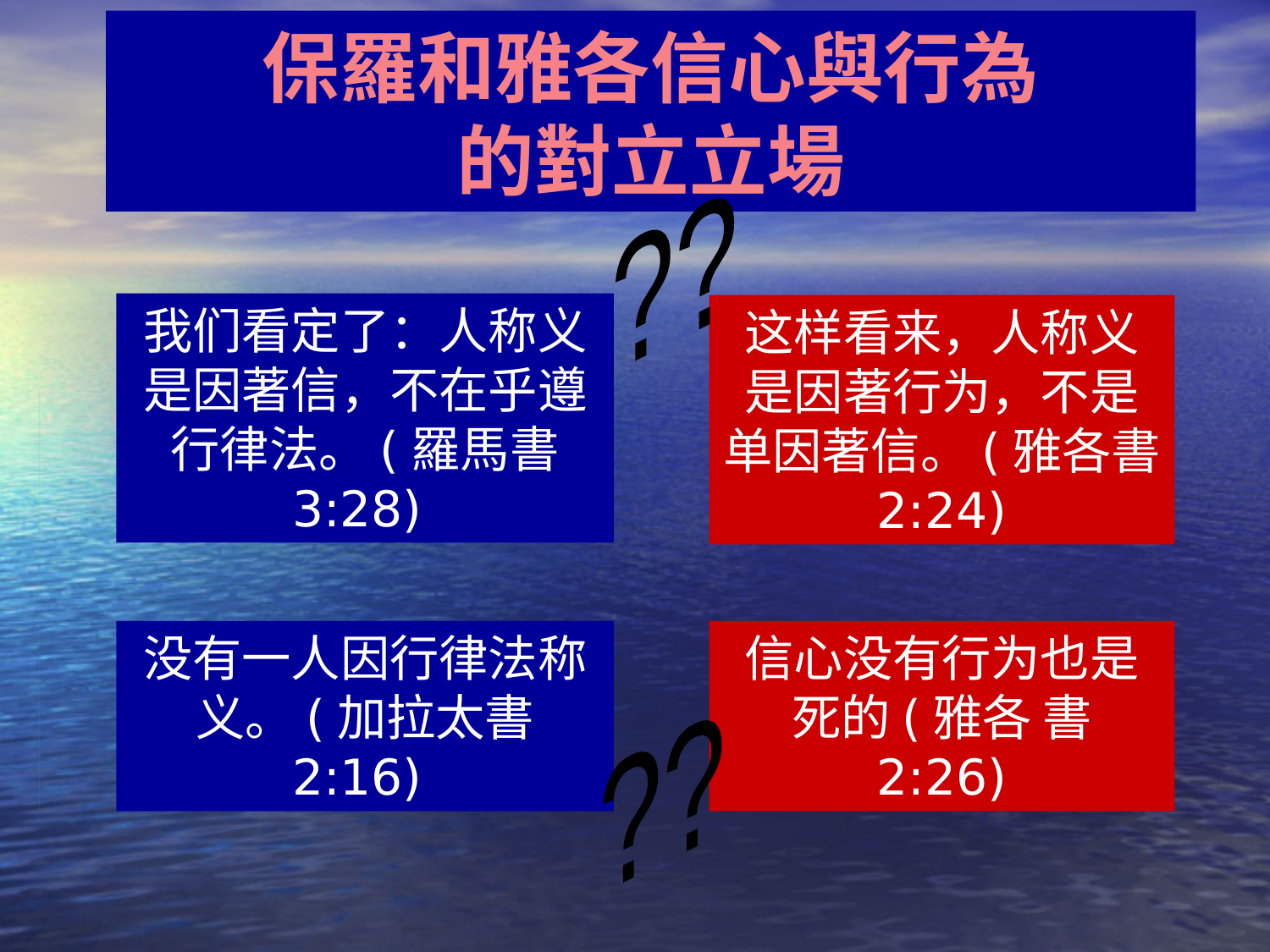

# 保羅和雅各信心與行為 的對立立場
??

我们看定了：人称义是因著信，不在乎遵行律法。(羅馬書 3:28)
这样看来，人称义是因著行为，不是单因著信。(雅各書 2:24)
没有一人因行律法称义。(加拉太書 2:16)
信心没有行为也是死的(雅各 書 2:26)
??